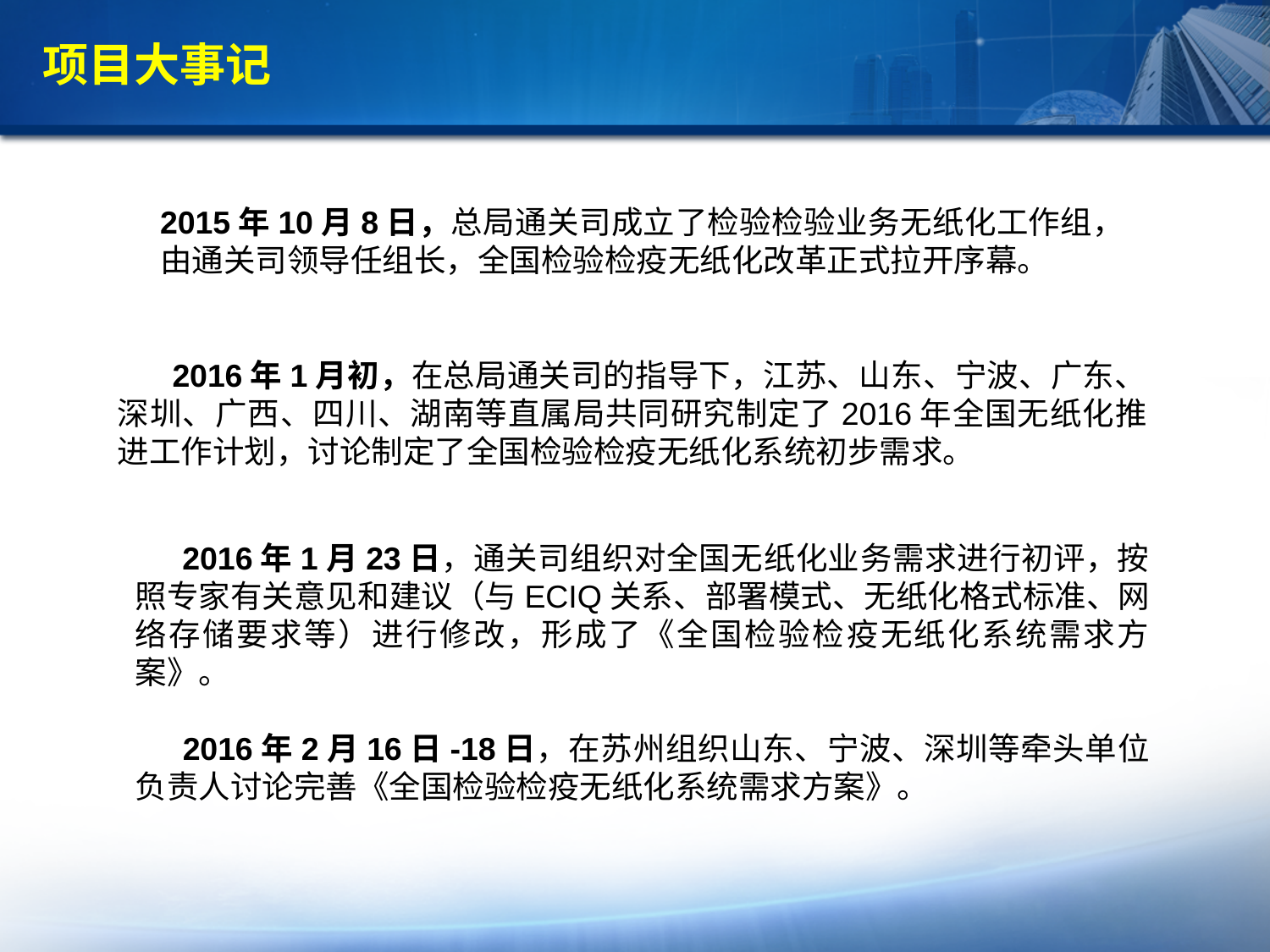

项目大事记
2015年10月8日，总局通关司成立了检验检验业务无纸化工作组，由通关司领导任组长，全国检验检疫无纸化改革正式拉开序幕。
      2016年1月初，在总局通关司的指导下，江苏、山东、宁波、广东、深圳、广西、四川、湖南等直属局共同研究制定了2016年全国无纸化推进工作计划，讨论制定了全国检验检疫无纸化系统初步需求。

     2016年1月23日，通关司组织对全国无纸化业务需求进行初评，按照专家有关意见和建议（与ECIQ关系、部署模式、无纸化格式标准、网络存储要求等）进行修改，形成了《全国检验检疫无纸化系统需求方案》。

     2016年2月16日-18日，在苏州组织山东、宁波、深圳等牵头单位负责人讨论完善《全国检验检疫无纸化系统需求方案》。